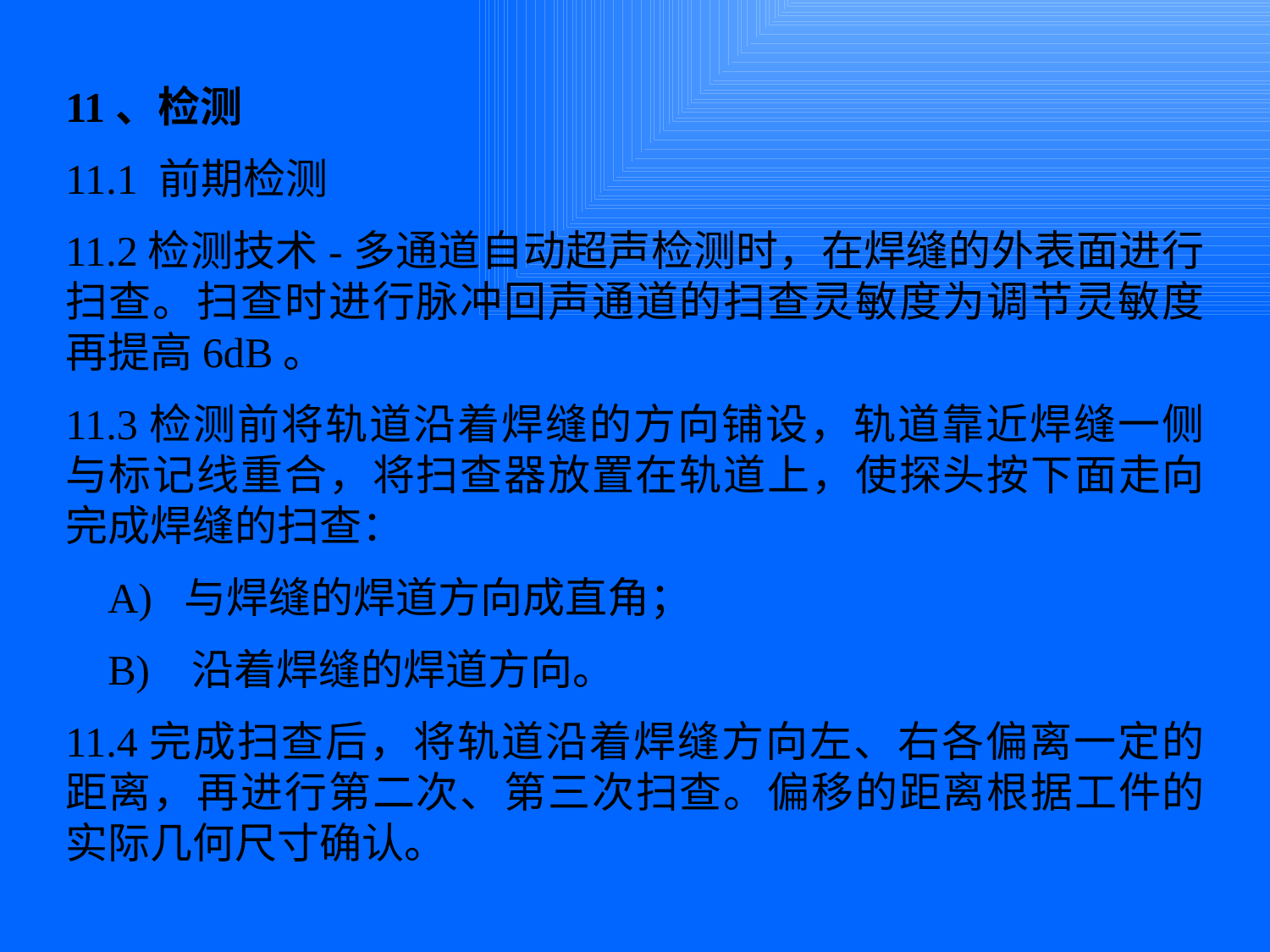

11、检测
11.1 前期检测
11.2检测技术-多通道自动超声检测时，在焊缝的外表面进行扫查。扫查时进行脉冲回声通道的扫查灵敏度为调节灵敏度再提高6dB。
11.3检测前将轨道沿着焊缝的方向铺设，轨道靠近焊缝一侧与标记线重合，将扫查器放置在轨道上，使探头按下面走向完成焊缝的扫查：
    A)  与焊缝的焊道方向成直角；
    B)   沿着焊缝的焊道方向。
11.4完成扫查后，将轨道沿着焊缝方向左、右各偏离一定的距离，再进行第二次、第三次扫查。偏移的距离根据工件的实际几何尺寸确认。